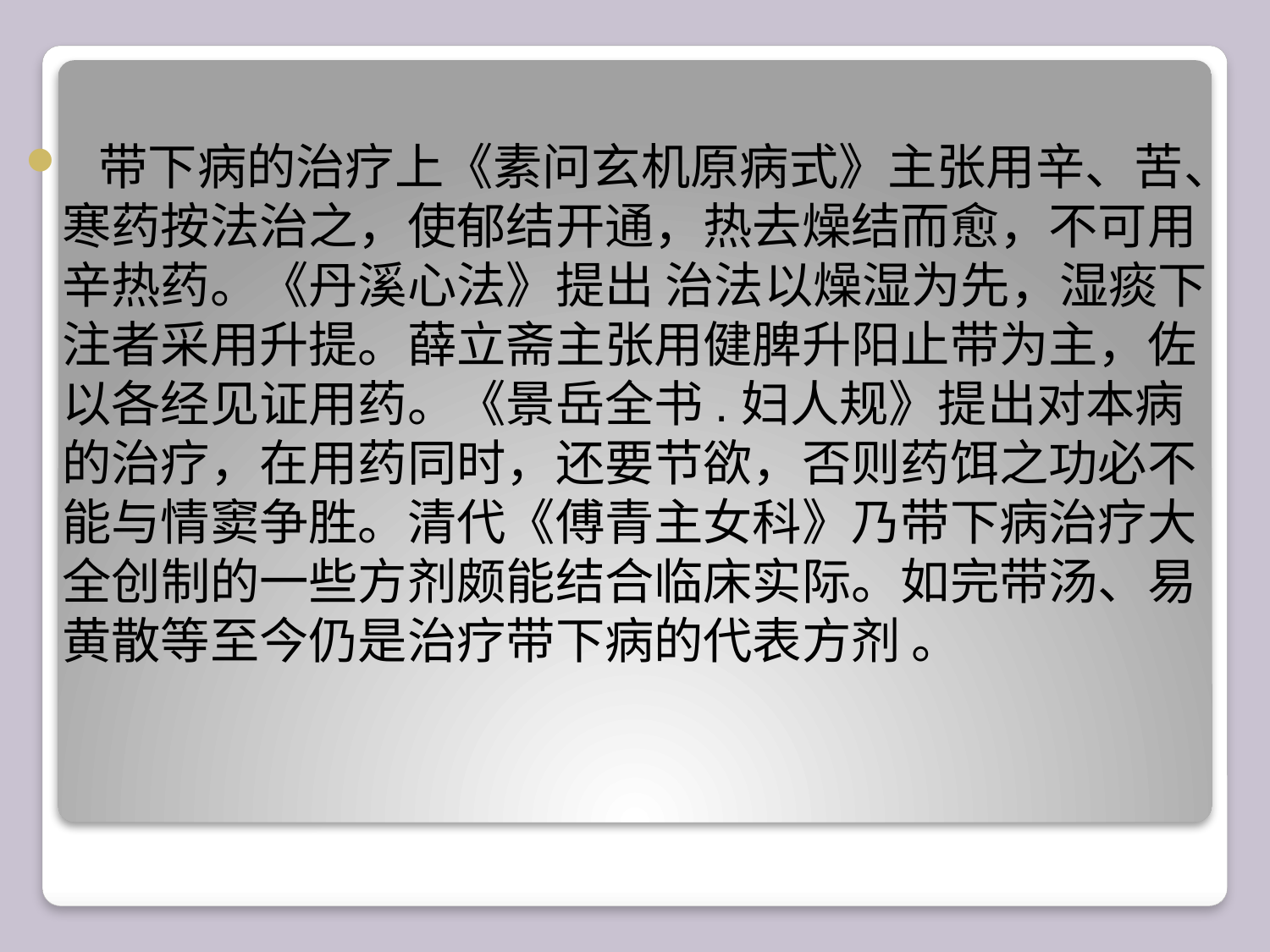

带下病的治疗上《素问玄机原病式》主张用辛、苦、寒药按法治之，使郁结开通，热去燥结而愈，不可用辛热药。《丹溪心法》提出 治法以燥湿为先，湿痰下注者采用升提。薛立斋主张用健脾升阳止带为主，佐以各经见证用药。《景岳全书.妇人规》提出对本病的治疗，在用药同时，还要节欲，否则药饵之功必不能与情窦争胜。清代《傅青主女科》乃带下病治疗大全创制的一些方剂颇能结合临床实际。如完带汤、易黄散等至今仍是治疗带下病的代表方剂 。